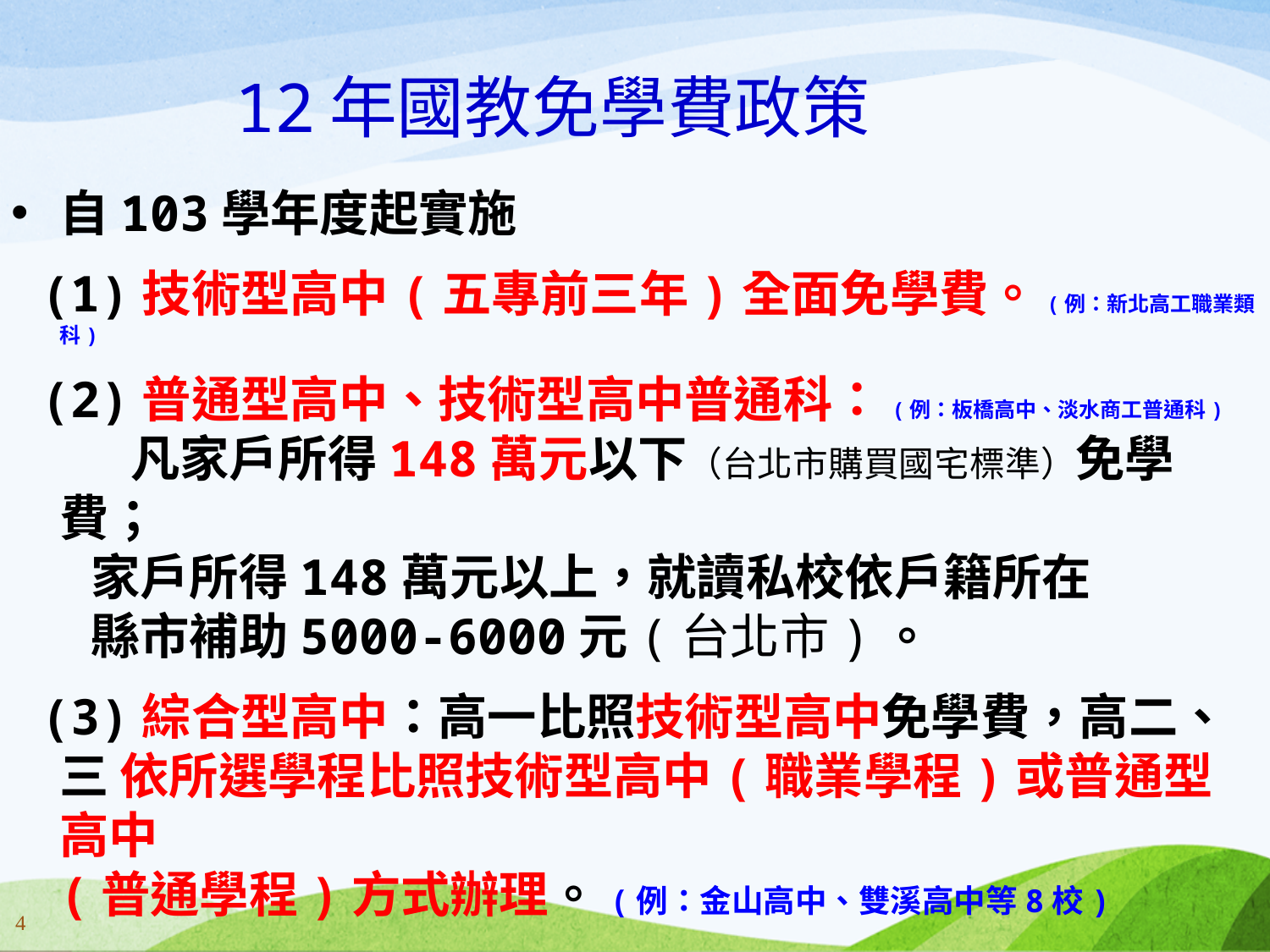

# 12年國教免學費政策
自103學年度起實施
 (1)技術型高中(五專前三年)全面免學費。 (例：新北高工職業類科)
 (2)普通型高中、技術型高中普通科： (例：板橋高中、淡水商工普通科)
  凡家戶所得148萬元以下（台北市購買國宅標準）免學費；
      家戶所得148萬元以上，就讀私校依戶籍所在
      縣市補助5000-6000元(台北市)。
 (3)綜合型高中：高一比照技術型高中免學費，高二、三 依所選學程比照技術型高中(職業學程)或普通型高中
(普通學程)方式辦理。(例：金山高中、雙溪高中等8校)

4